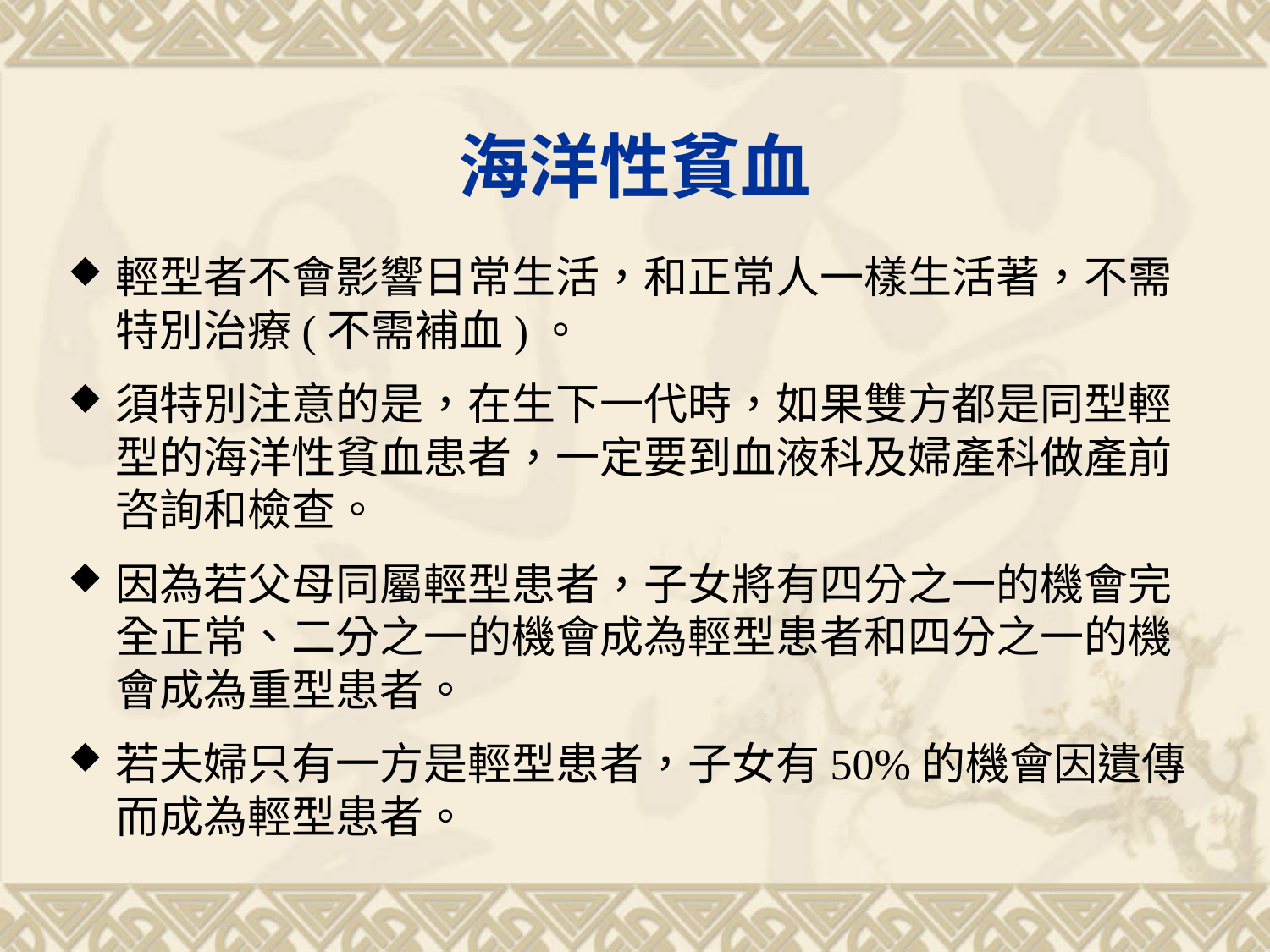

# 海洋性貧血
輕型者不會影響日常生活，和正常人一樣生活著，不需特別治療(不需補血)。
須特別注意的是，在生下一代時，如果雙方都是同型輕型的海洋性貧血患者，一定要到血液科及婦產科做產前咨詢和檢查。
因為若父母同屬輕型患者，子女將有四分之一的機會完全正常、二分之一的機會成為輕型患者和四分之一的機會成為重型患者。
若夫婦只有一方是輕型患者，子女有50%的機會因遺傳而成為輕型患者。